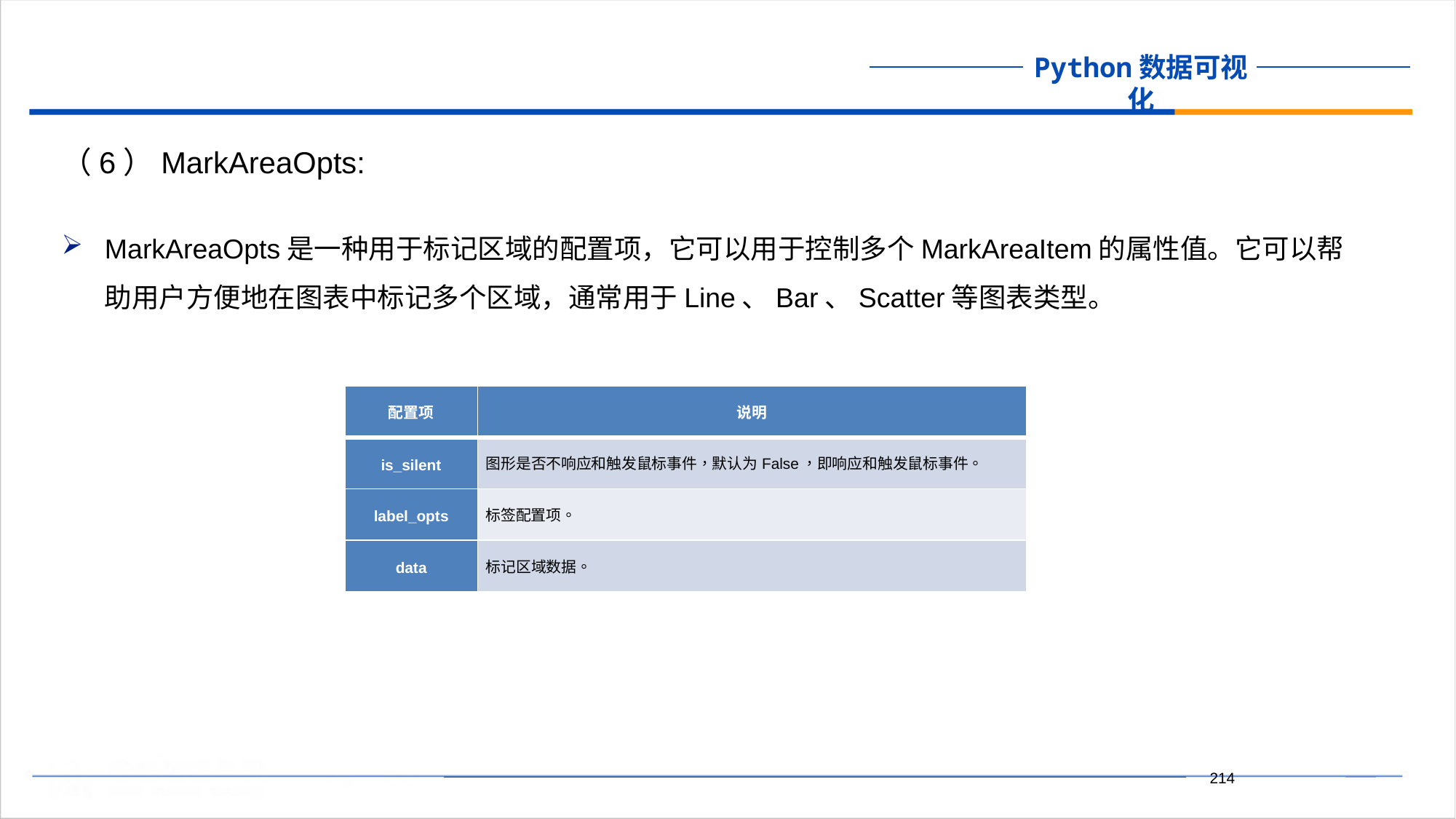

（6）MarkAreaOpts:
MarkAreaOpts是一种用于标记区域的配置项，它可以用于控制多个MarkAreaItem的属性值。它可以帮助用户方便地在图表中标记多个区域，通常用于Line、Bar、Scatter等图表类型。
| 配置项 | 说明 |
| --- | --- |
| is\_silent | 图形是否不响应和触发鼠标事件，默认为False，即响应和触发鼠标事件。 |
| label\_opts | 标签配置项。 |
| data | 标记区域数据。 |